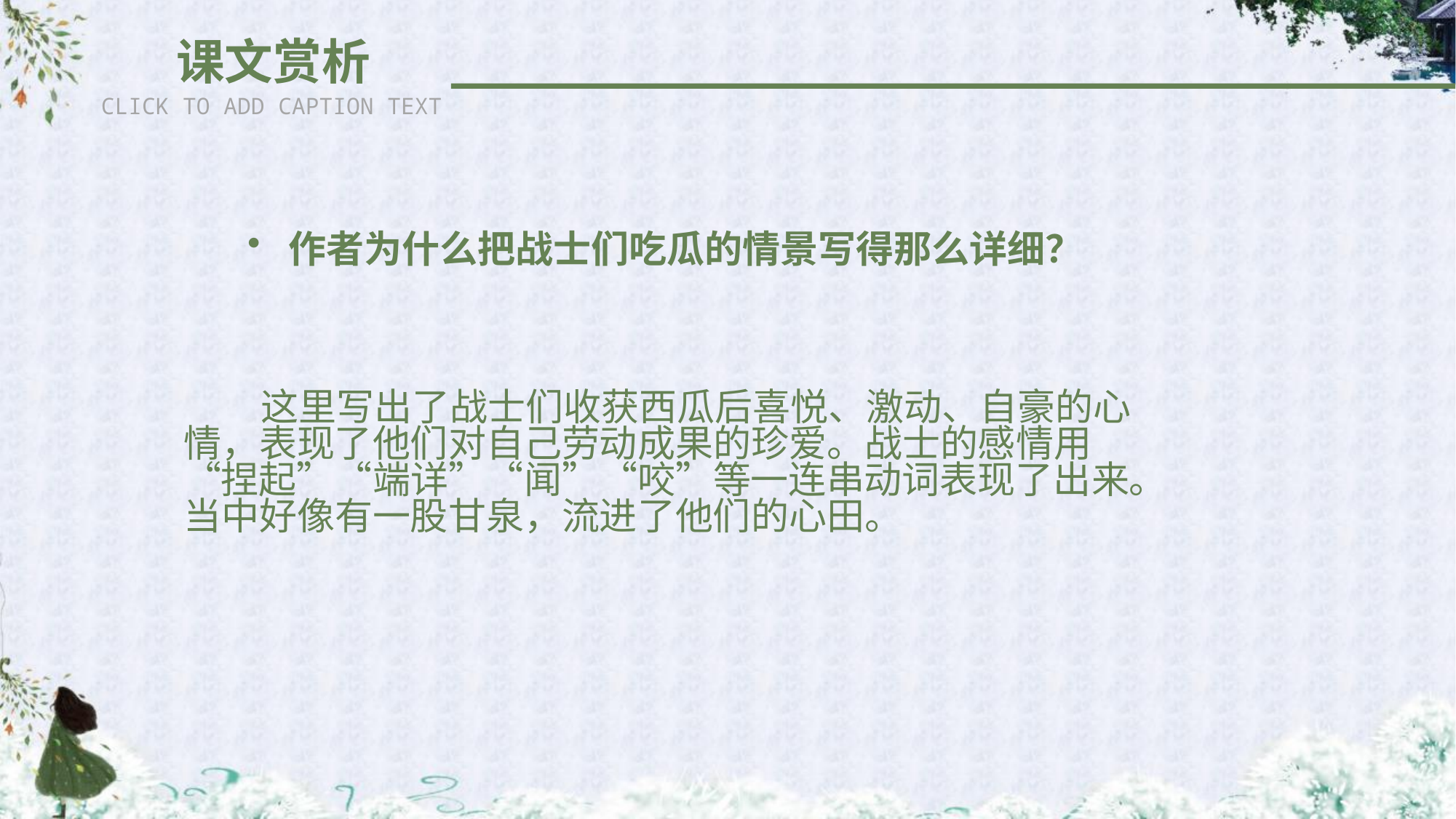

课文赏析

CLICK TO ADD CAPTION TEXT
作者为什么把战士们吃瓜的情景写得那么详细？
        这里写出了战士们收获西瓜后喜悦、激动、自豪的心情，表现了他们对自己劳动成果的珍爱。战士的感情用“捏起”“端详”“闻”“咬”等一连串动词表现了出来。当中好像有一股甘泉，流进了他们的心田。